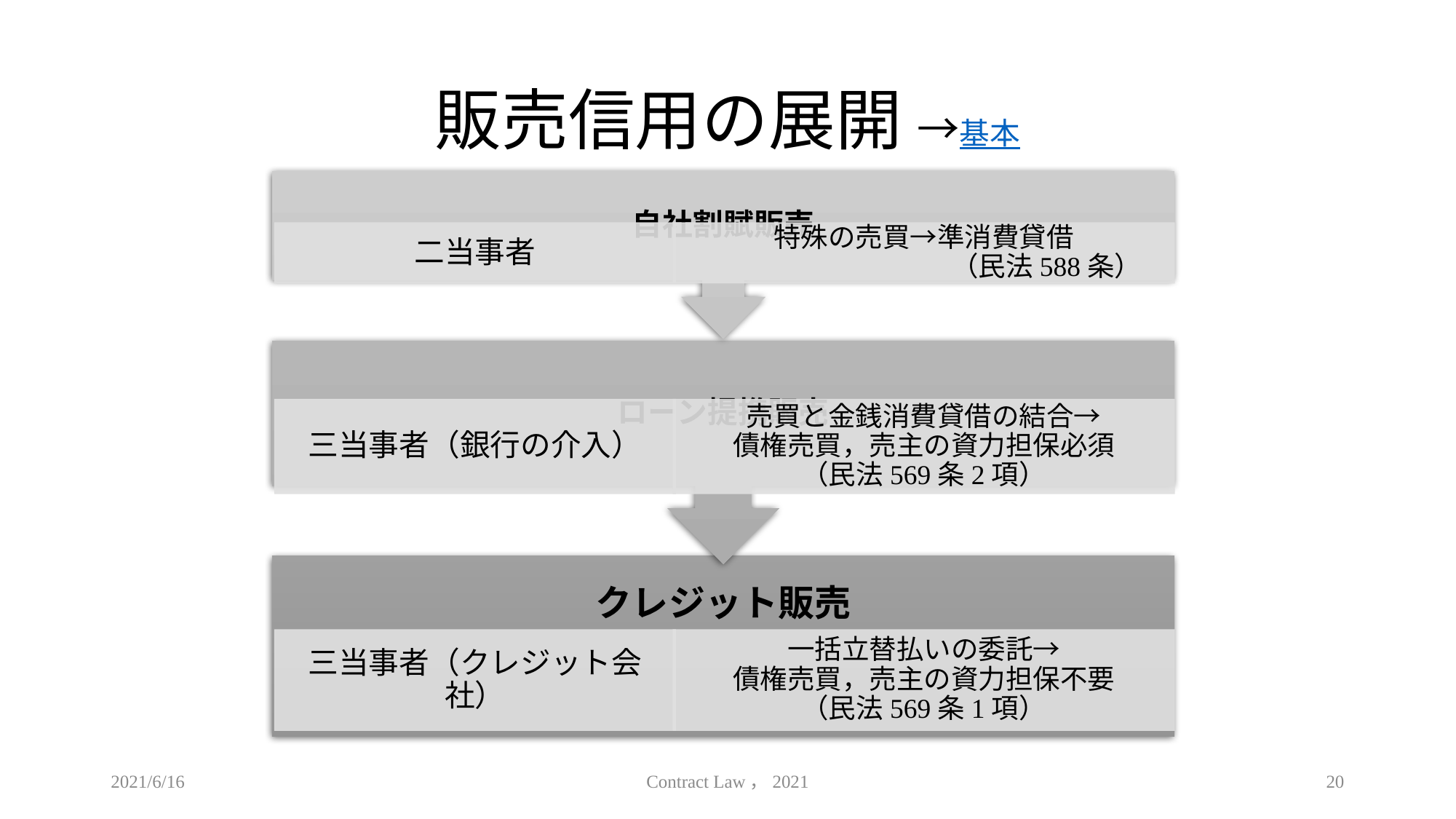

# 販売信用の展開 →基本
クレジット販売
三当事者（クレジット会社）
一括立替払いの委託→
債権売買，売主の資力担保不要
（民法569条1項）
ローン提携販売
三当事者（銀行の介入）
売買と金銭消費貸借の結合→
債権売買，売主の資力担保必須
（民法569条2項）
自社割賦販売
二当事者
特殊の売買→準消費貸借
　　　　　　　　　（民法588条）
2021/6/16
Contract Law，2021
20